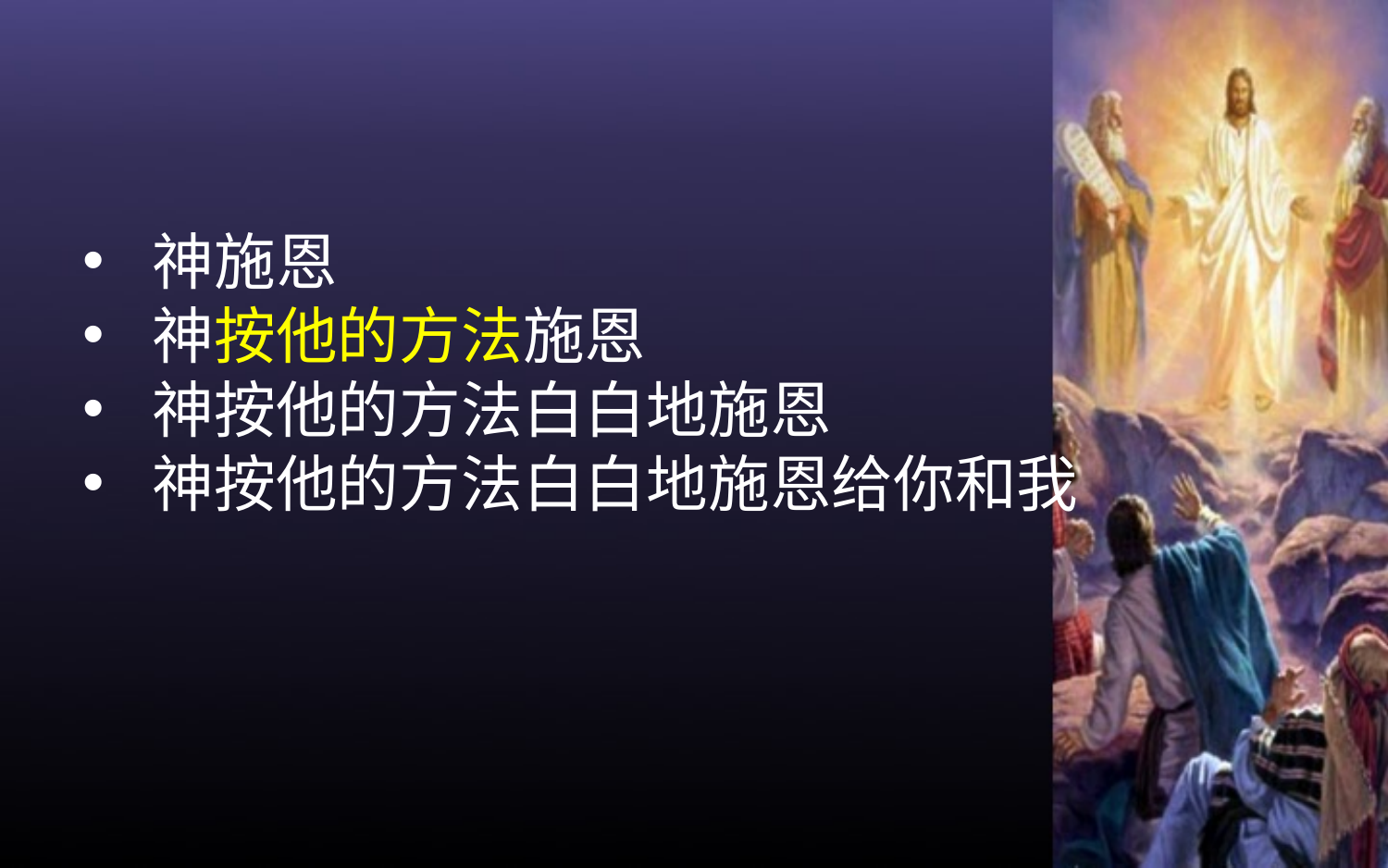

神施恩
神按他的方法施恩
神按他的方法白白地施恩
神按他的方法白白地施恩给你和我